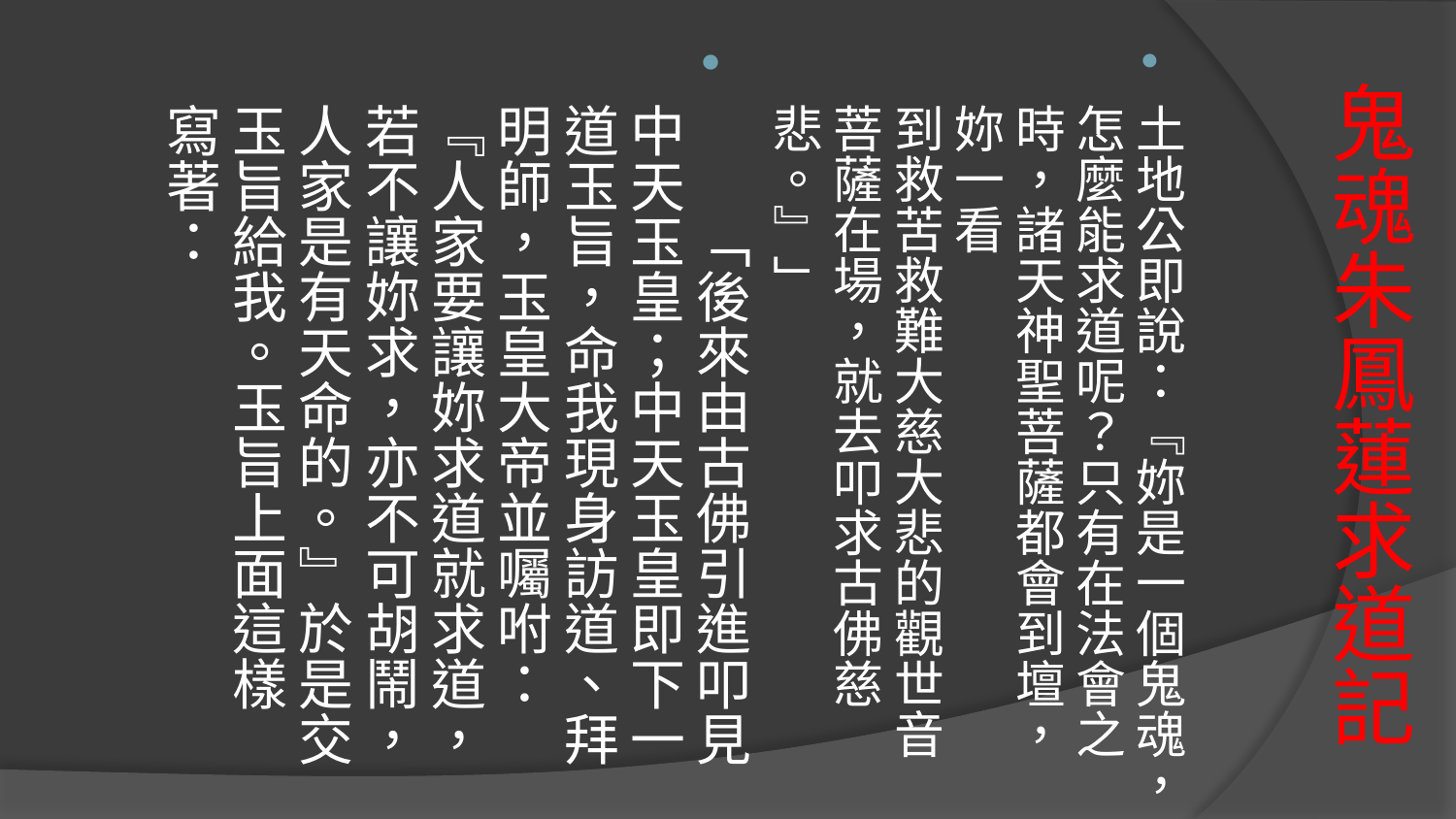

土地公即說：『妳是一個鬼魂，怎麼能求道呢？只有在法會之時，諸天神聖菩薩都會到壇，妳一看
到救苦救難大慈大悲的觀世音菩薩在場，就去叩求古佛慈悲。』」
　　「後來由古佛引進叩見中天玉皇；中天玉皇即下一道玉旨，命我現身訪道、拜明師，玉皇大帝並囑咐：
『人家要讓妳求道就求道，若不讓妳求，亦不可胡鬧，人家是有天命的。』於是交玉旨給我。玉旨上面這樣
寫著：
# 鬼魂朱鳳蓮求道記